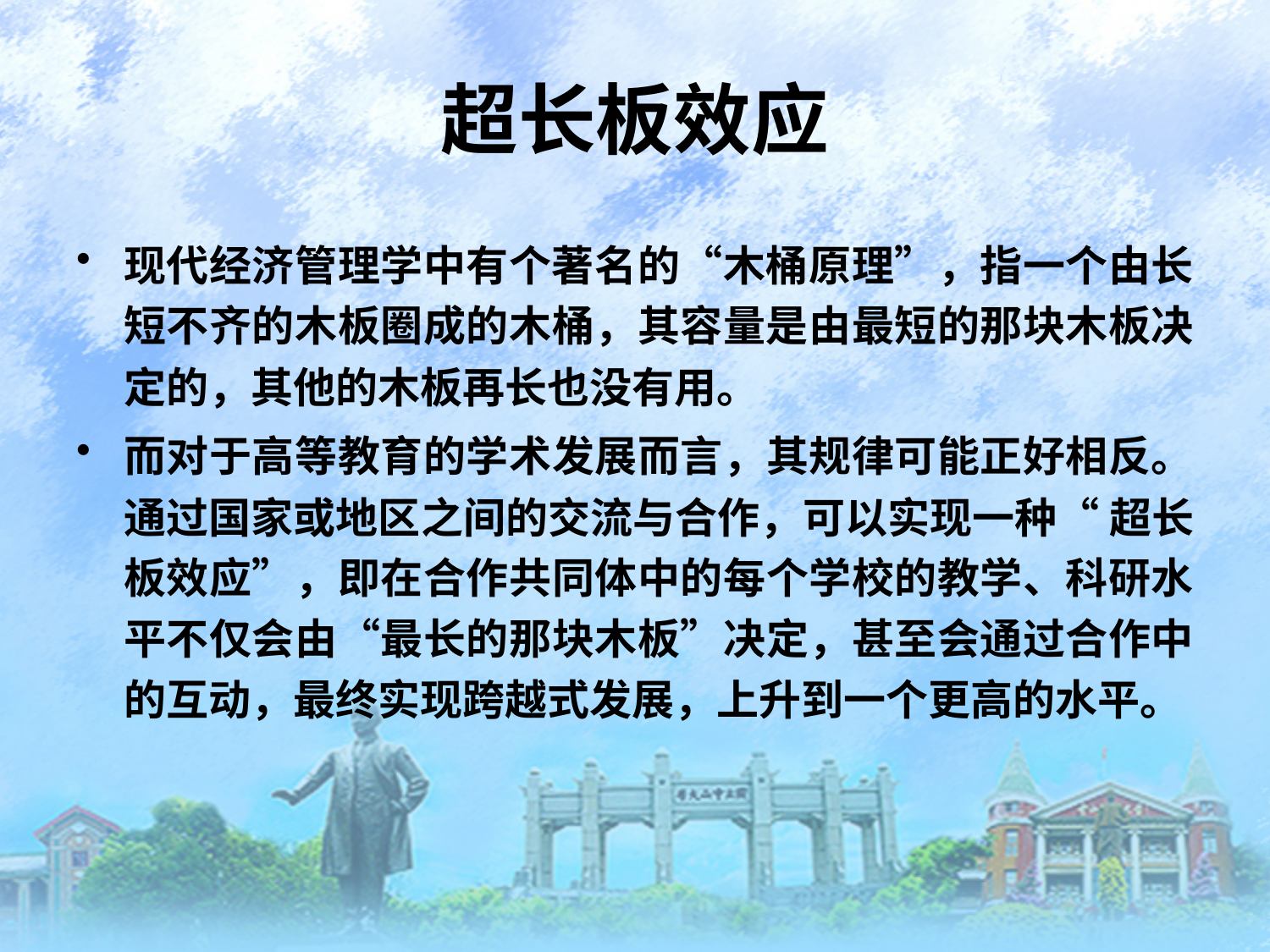

# 超长板效应
现代经济管理学中有个著名的“木桶原理”，指一个由长短不齐的木板圈成的木桶，其容量是由最短的那块木板决定的，其他的木板再长也没有用。
而对于高等教育的学术发展而言，其规律可能正好相反。通过国家或地区之间的交流与合作，可以实现一种“ 超长板效应”，即在合作共同体中的每个学校的教学、科研水平不仅会由“最长的那块木板”决定，甚至会通过合作中的互动，最终实现跨越式发展，上升到一个更高的水平。